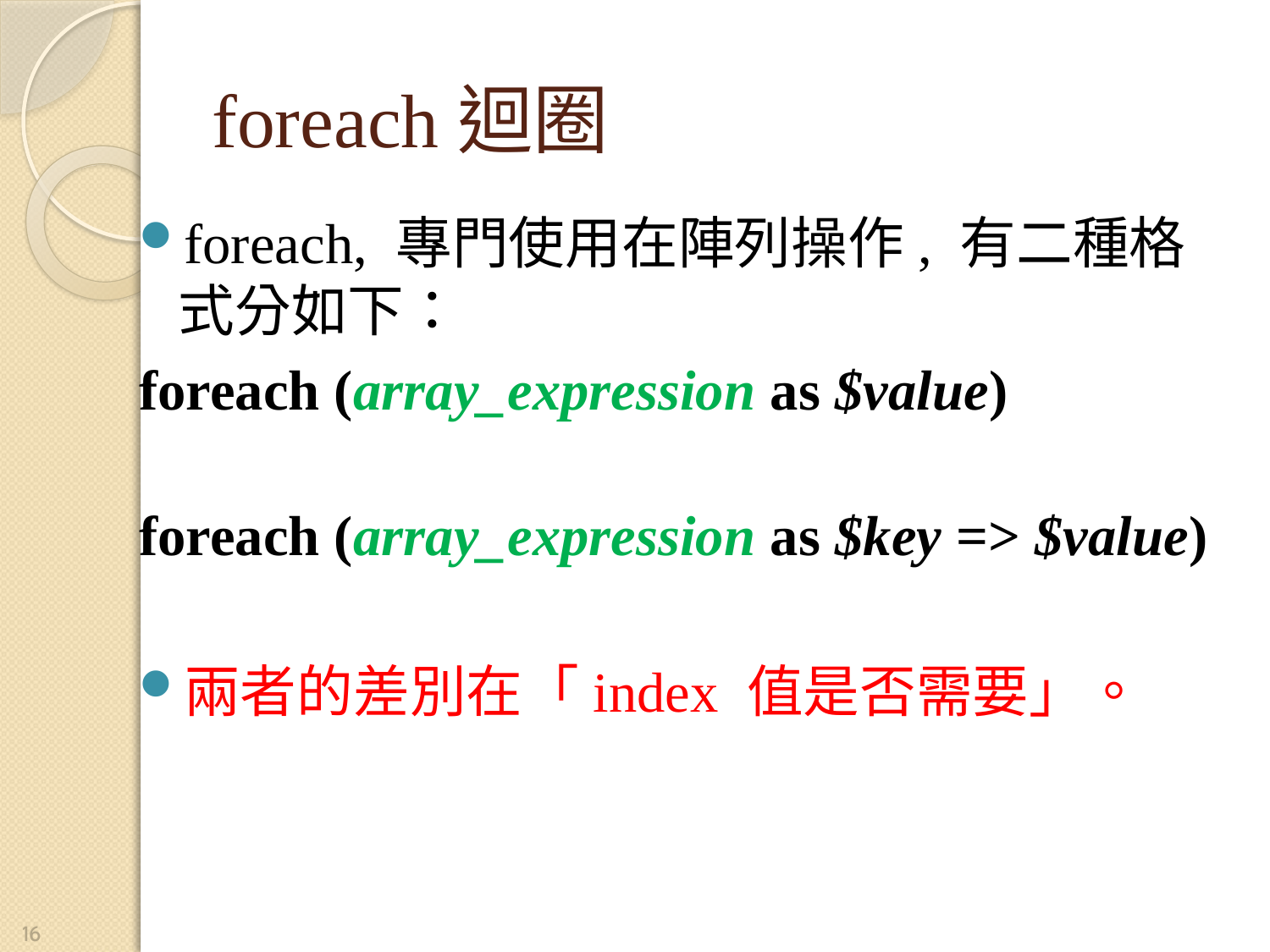

# foreach迴圈
foreach, 專門使用在陣列操作, 有二種格式分如下：
foreach (array_expression as $value)
foreach (array_expression as $key => $value)

兩者的差別在「index 值是否需要」。

16